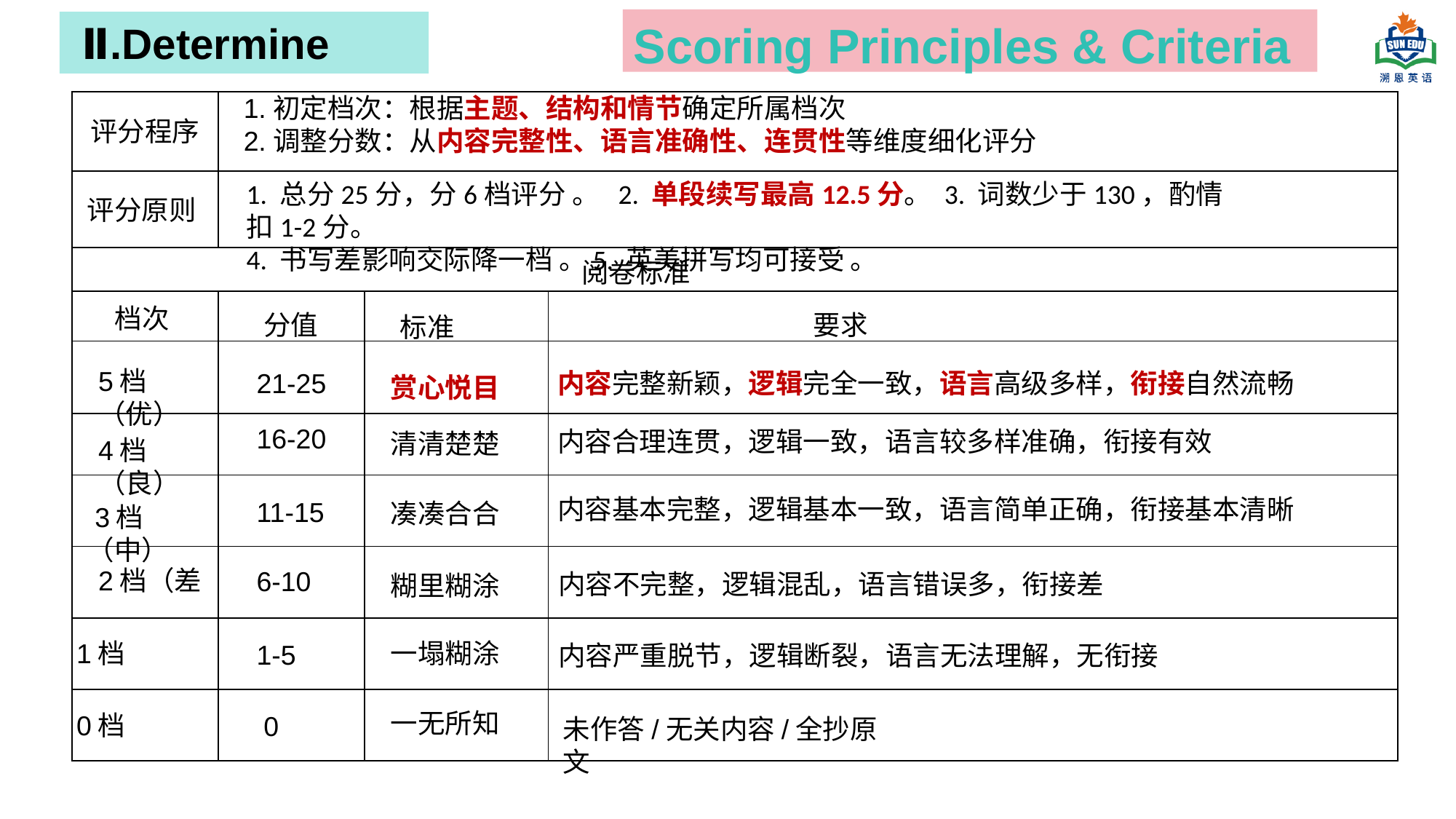

Scoring Principles & Criteria

 Ⅱ.Determine
1.初定档次：根据主题、结构和情节确定所属档次
2.调整分数：从内容完整性、语言准确性、连贯性等维度细化评分
|  |  |  |  |
| --- | --- | --- | --- |
|  |  |  |  |
|  |  |  |  |
|  |  |  |  |
|  |  |  |  |
|  |  |  |  |
|  |  |  |  |
|  |  |  |  |
|  |  |  |  |
|  |  |  |  |
评分程序
1. 总分25分，分6档评分 。  2. 单段续写最高12.5分。 3. 词数少于130，酌情扣1-2分。
4. 书写差影响交际降一档 。5. 英美拼写均可接受 。
评分原则
阅卷标准
档次
分值
要求
标准
5档（优）
21-25
内容完整新颖，逻辑完全一致，语言高级多样，衔接自然流畅
赏心悦目
16-20
内容合理连贯，逻辑一致，语言较多样准确，衔接有效
清清楚楚
4档（良）
内容基本完整，逻辑基本一致，语言简单正确，衔接基本清晰
11-15
凑凑合合
 3档（中）
2档（差
6-10
内容不完整，逻辑混乱，语言错误多，衔接差
糊里糊涂
1档
一塌糊涂

1-5
内容严重脱节，逻辑断裂，语言无法理解，无衔接
一无所知

0档
0
未作答/无关内容/全抄原文